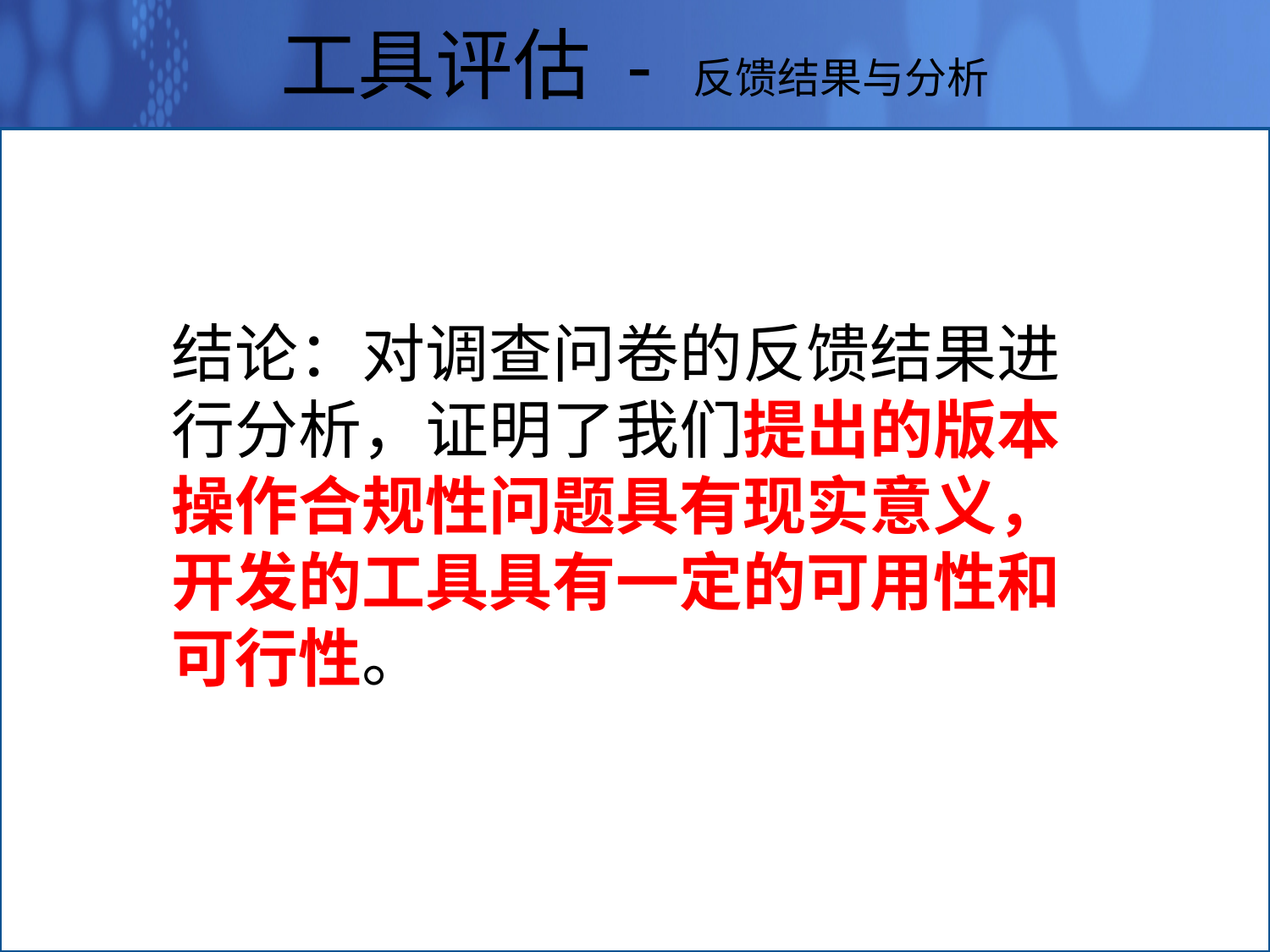

工具评估 - 反馈结果与分析
结论：对调查问卷的反馈结果进行分析，证明了我们提出的版本操作合规性问题具有现实意义，开发的工具具有一定的可用性和可行性。